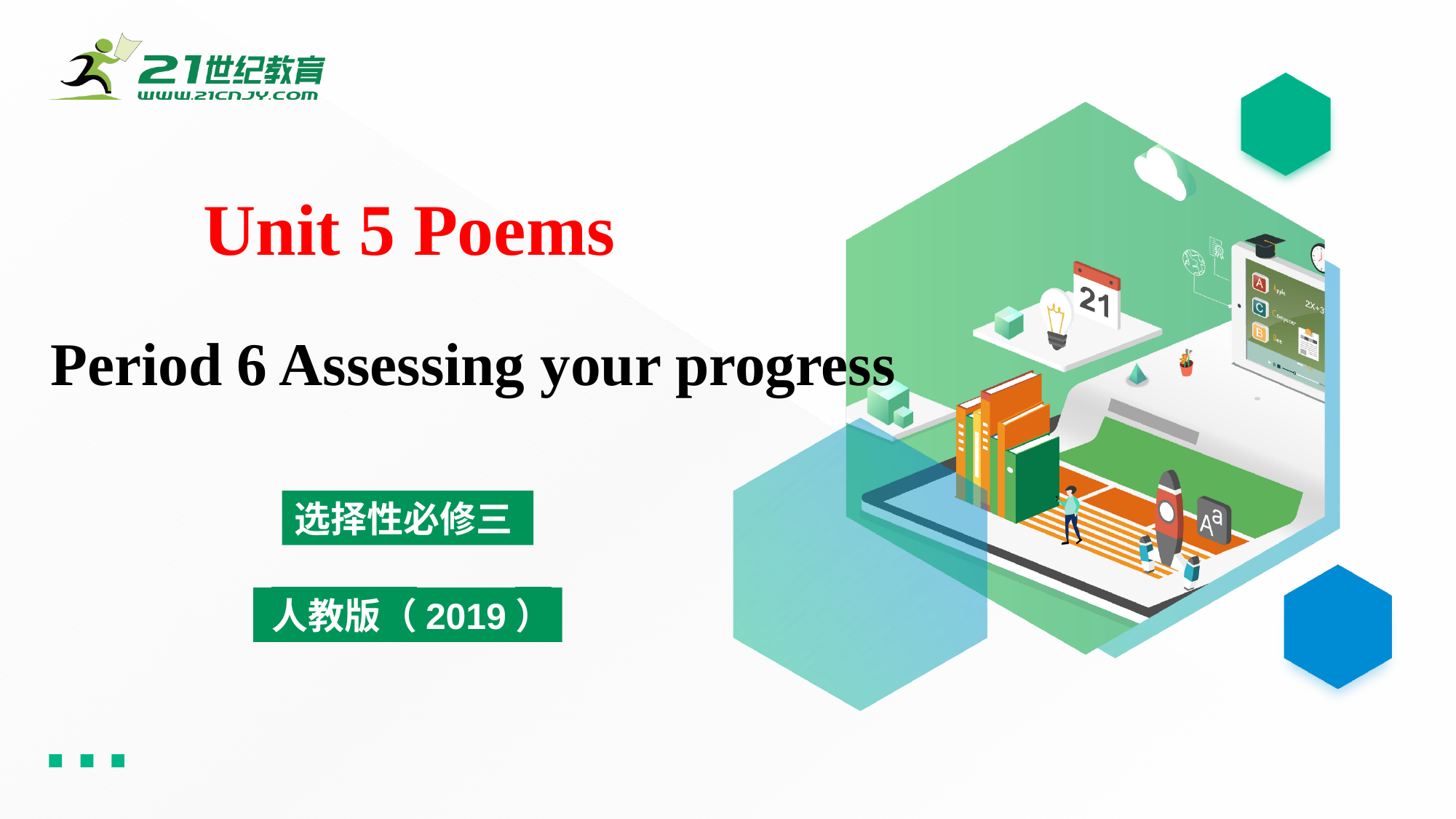

Unit 5 Poems
 Period 6 Assessing your progress

选择性必修三
人教版（2019）